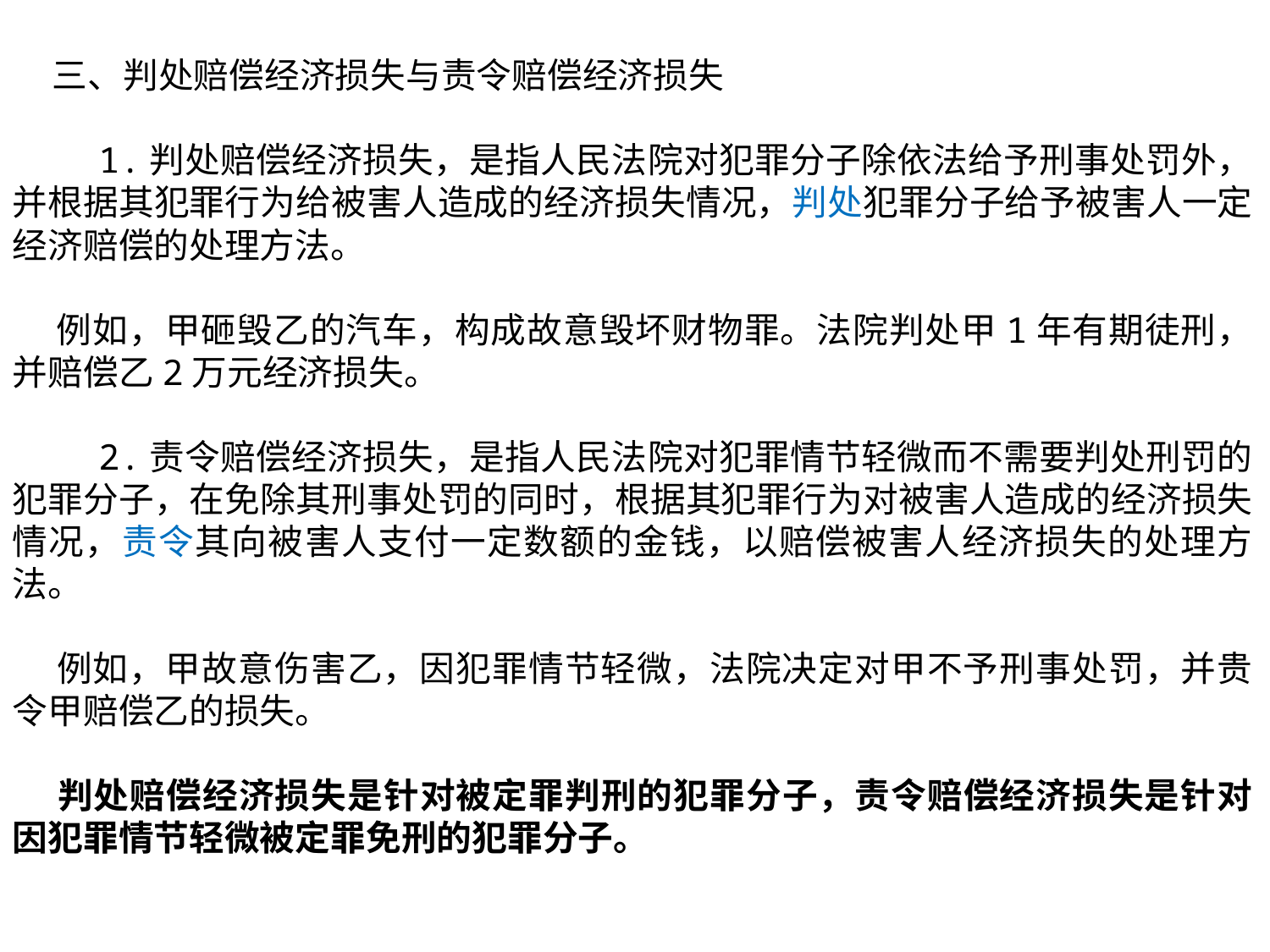

三、判处赔偿经济损失与责令赔偿经济损失

    1.判处赔偿经济损失，是指人民法院对犯罪分子除依法给予刑事处罚外，并根据其犯罪行为给被害人造成的经济损失情况，判处犯罪分子给予被害人一定经济赔偿的处理方法。

    例如，甲砸毁乙的汽车，构成故意毁坏财物罪。法院判处甲1年有期徒刑，并赔偿乙2万元经济损失。

    2.责令赔偿经济损失，是指人民法院对犯罪情节轻微而不需要判处刑罚的犯罪分子，在免除其刑事处罚的同时，根据其犯罪行为对被害人造成的经济损失情况，责令其向被害人支付一定数额的金钱，以赔偿被害人经济损失的处理方法。

    例如，甲故意伤害乙，因犯罪情节轻微，法院决定对甲不予刑事处罚，并贵令甲赔偿乙的损失。

    判处赔偿经济损失是针对被定罪判刑的犯罪分子，责令赔偿经济损失是针对因犯罪情节轻微被定罪免刑的犯罪分子。